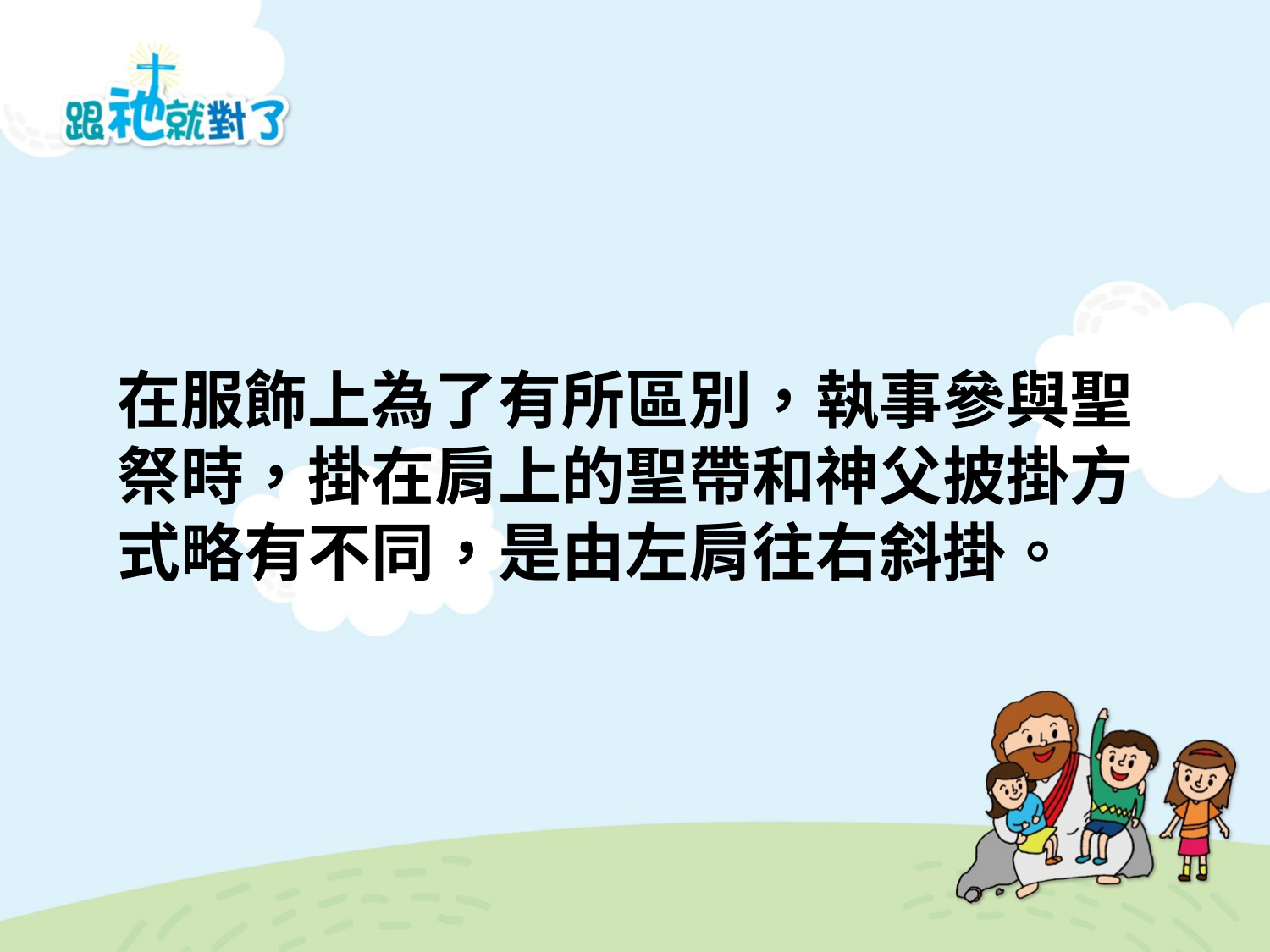

在服飾上為了有所區別，執事參與聖祭時，掛在肩上的聖帶和神父披掛方式略有不同，是由左肩往右斜掛。